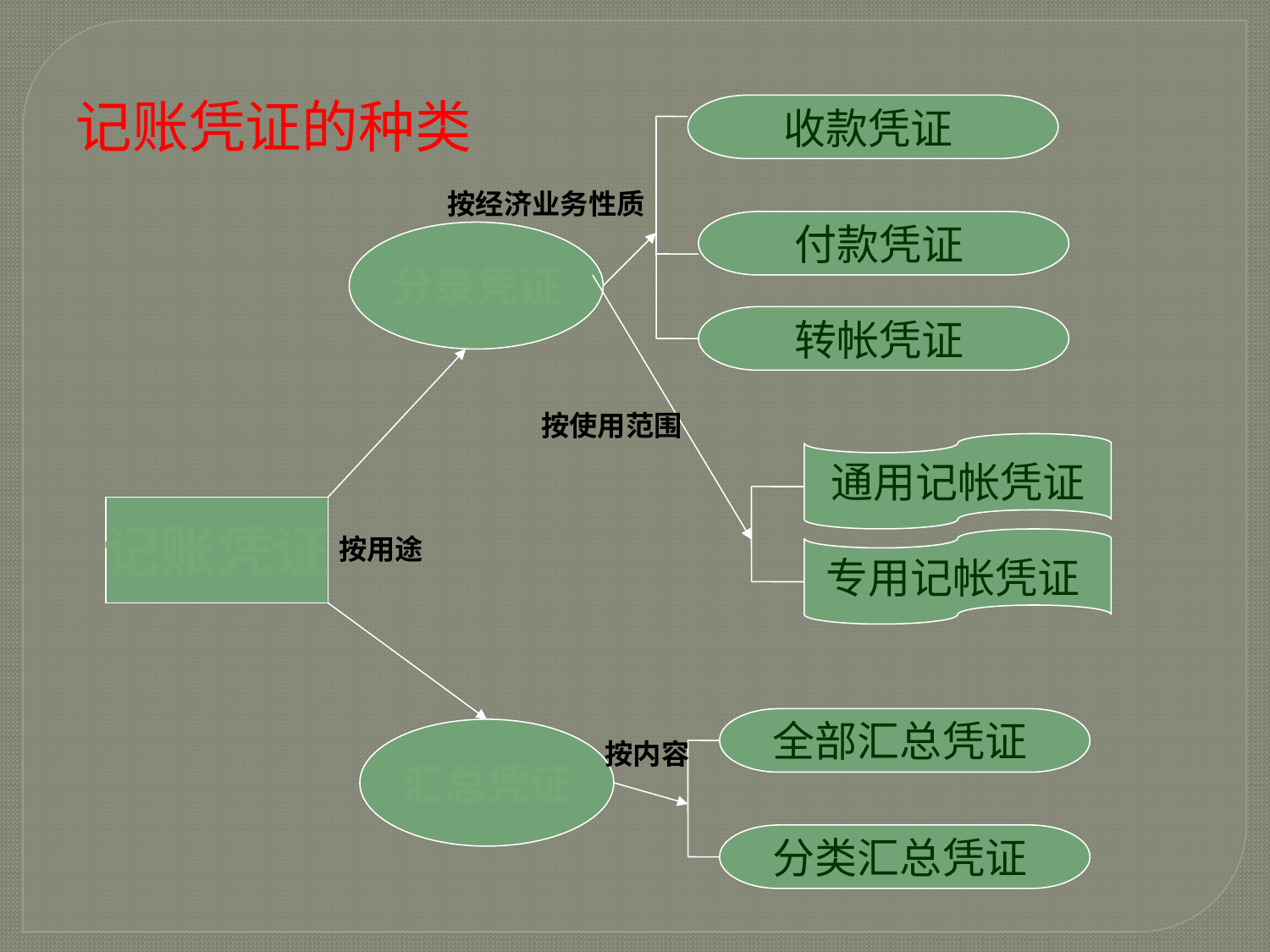

记账凭证的种类

收款凭证

按经济业务性质
付款凭证
分录凭证

转帐凭证

按使用范围
通用记帐凭证

记账凭证
按用途

专用记帐凭证

全部汇总凭证
汇总凭证
按内容

分类汇总凭证